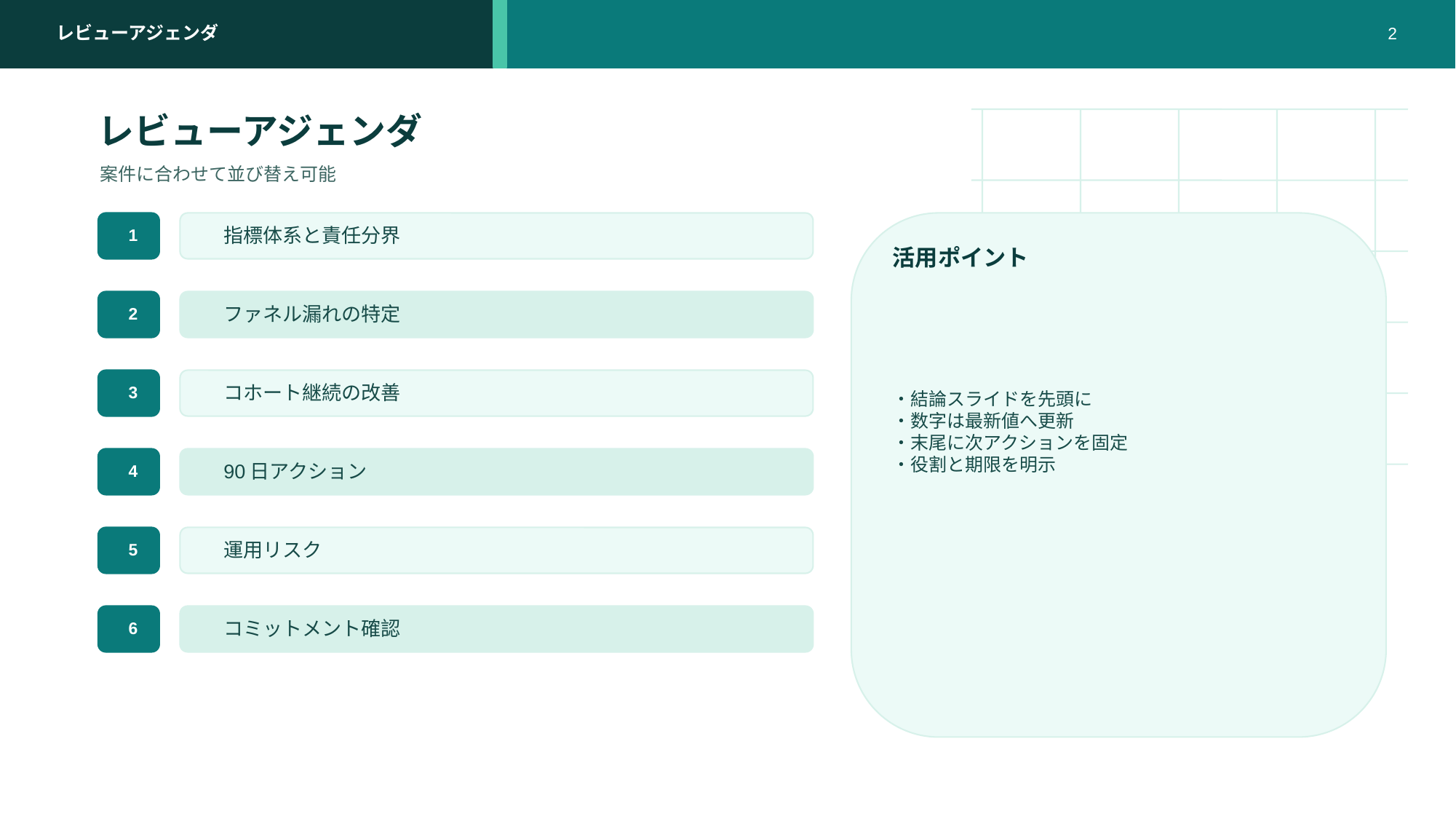

レビューアジェンダ
2
レビューアジェンダ

案件に合わせて並び替え可能

1
指標体系と責任分界
活用ポイント

・結論スライドを先頭に
・数字は最新値へ更新
・末尾に次アクションを固定
・役割と期限を明示
2
ファネル漏れの特定

3
コホート継続の改善

4
90日アクション

5
運用リスク

6
コミットメント確認